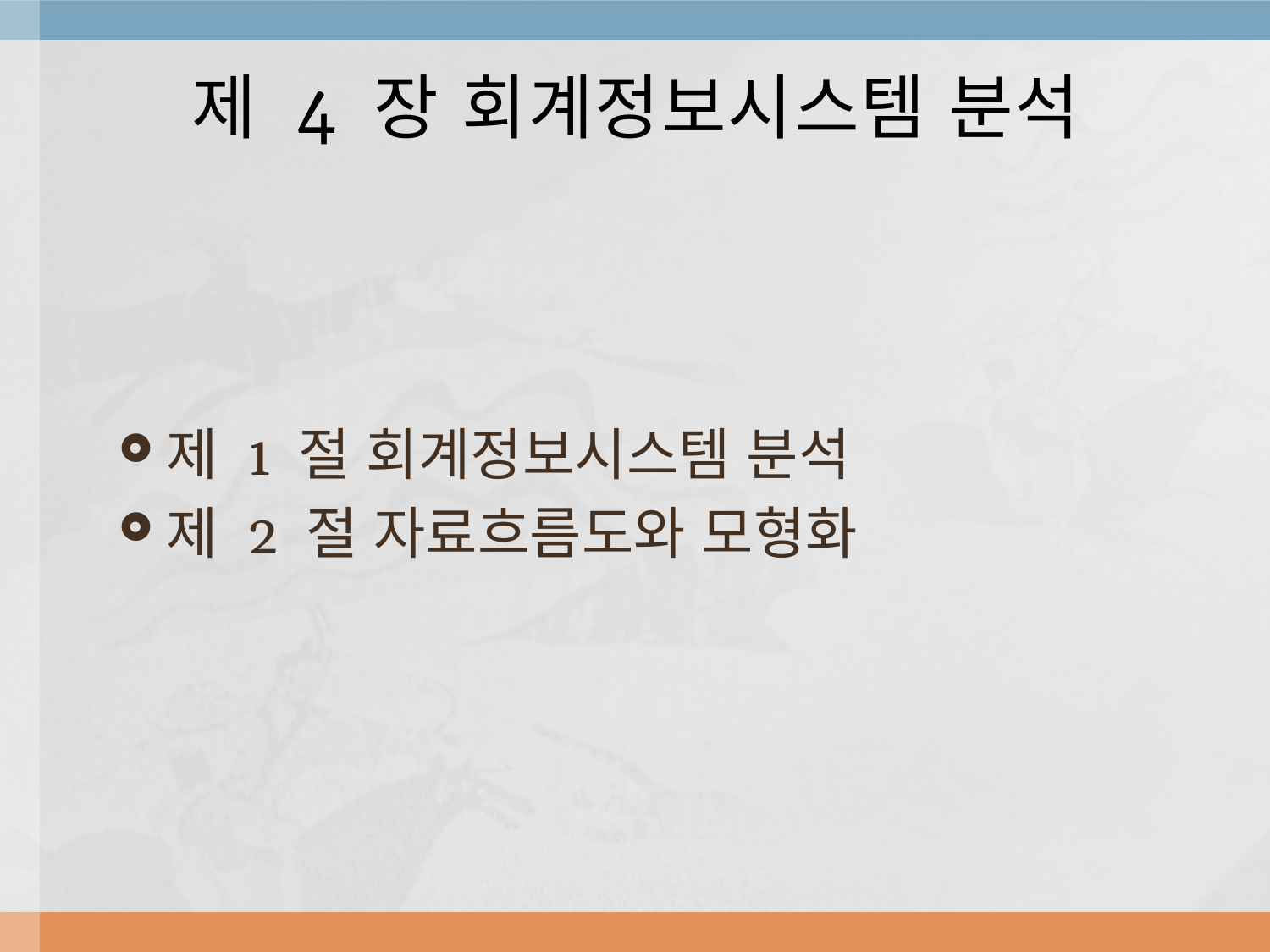

# 제 4 장 회계정보시스템 분석
제 1 절 회계정보시스템 분석
제 2 절 자료흐름도와 모형화